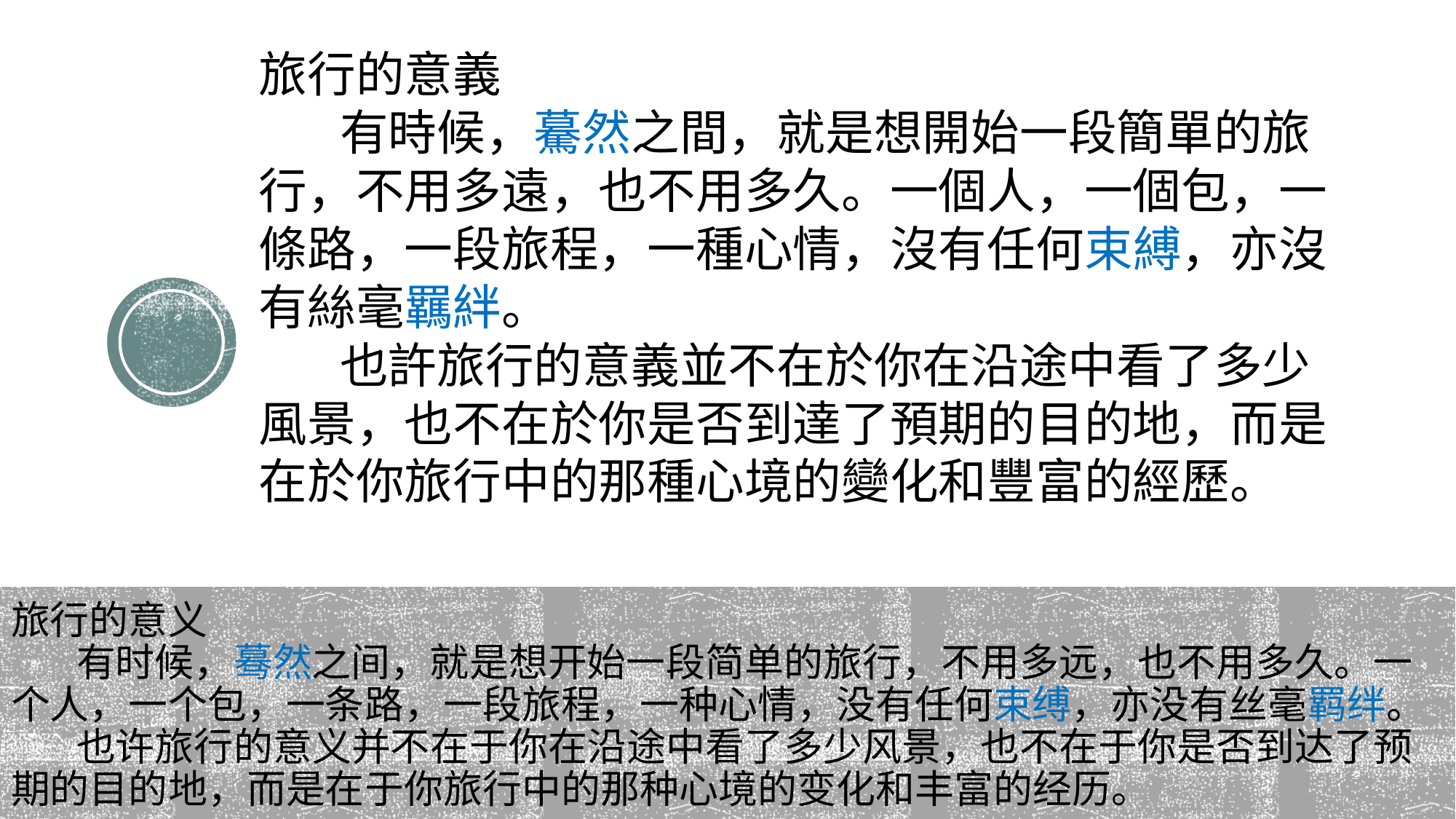

# 旅行的意義 有時候，驀然之間，就是想開始一段簡單的旅行，不用多遠，也不用多久。一個人，一個包，一條路，一段旅程，一種心情，沒有任何束縛，亦沒有絲毫羈絆。 也許旅行的意義並不在於你在沿途中看了多少風景，也不在於你是否到達了預期的目的地，而是在於你旅行中的那種心境的變化和豐富的經歷。

旅行的意义
     有时候，蓦然之间，就是想开始一段简单的旅行，不用多远，也不用多久。一个人，一个包，一条路，一段旅程，一种心情，没有任何束缚，亦没有丝毫羁绊。
     也许旅行的意义并不在于你在沿途中看了多少风景，也不在于你是否到达了预期的目的地，而是在于你旅行中的那种心境的变化和丰富的经历。